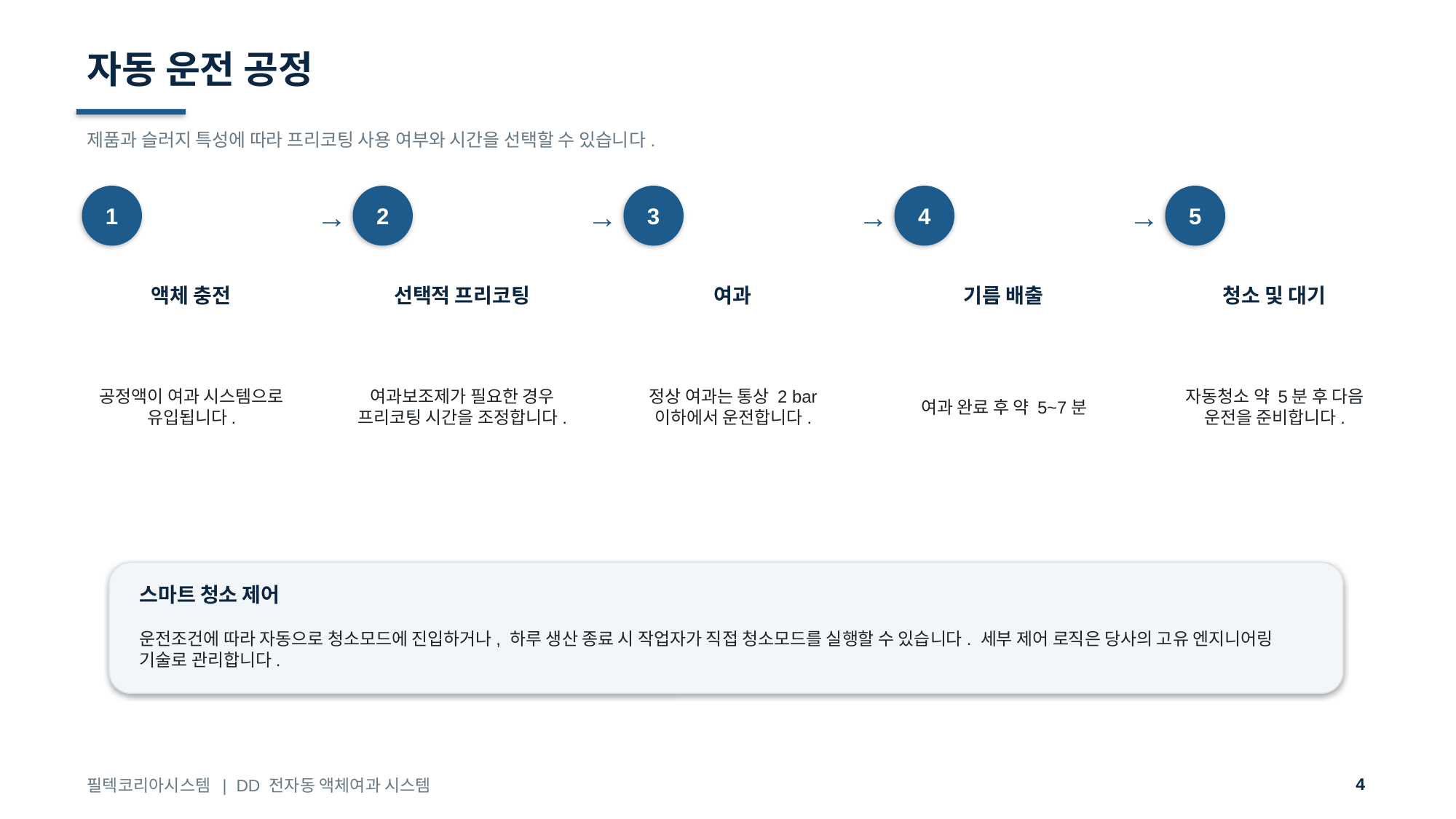

자동 운전 공정

제품과 슬러지 특성에 따라 프리코팅 사용 여부와 시간을 선택할 수 있습니다.

1

2

3

4

5
→
→
→
→
액체 충전
선택적 프리코팅
여과
기름 배출
청소 및 대기
공정액이 여과 시스템으로 유입됩니다.
여과보조제가 필요한 경우 프리코팅 시간을 조정합니다.
정상 여과는 통상 2 bar 이하에서 운전합니다.
여과 완료 후 약 5~7분
자동청소 약 5분 후 다음 운전을 준비합니다.

스마트 청소 제어
운전조건에 따라 자동으로 청소모드에 진입하거나, 하루 생산 종료 시 작업자가 직접 청소모드를 실행할 수 있습니다. 세부 제어 로직은 당사의 고유 엔지니어링 기술로 관리합니다.
4
필텍코리아시스템  |  DD 전자동 액체여과 시스템